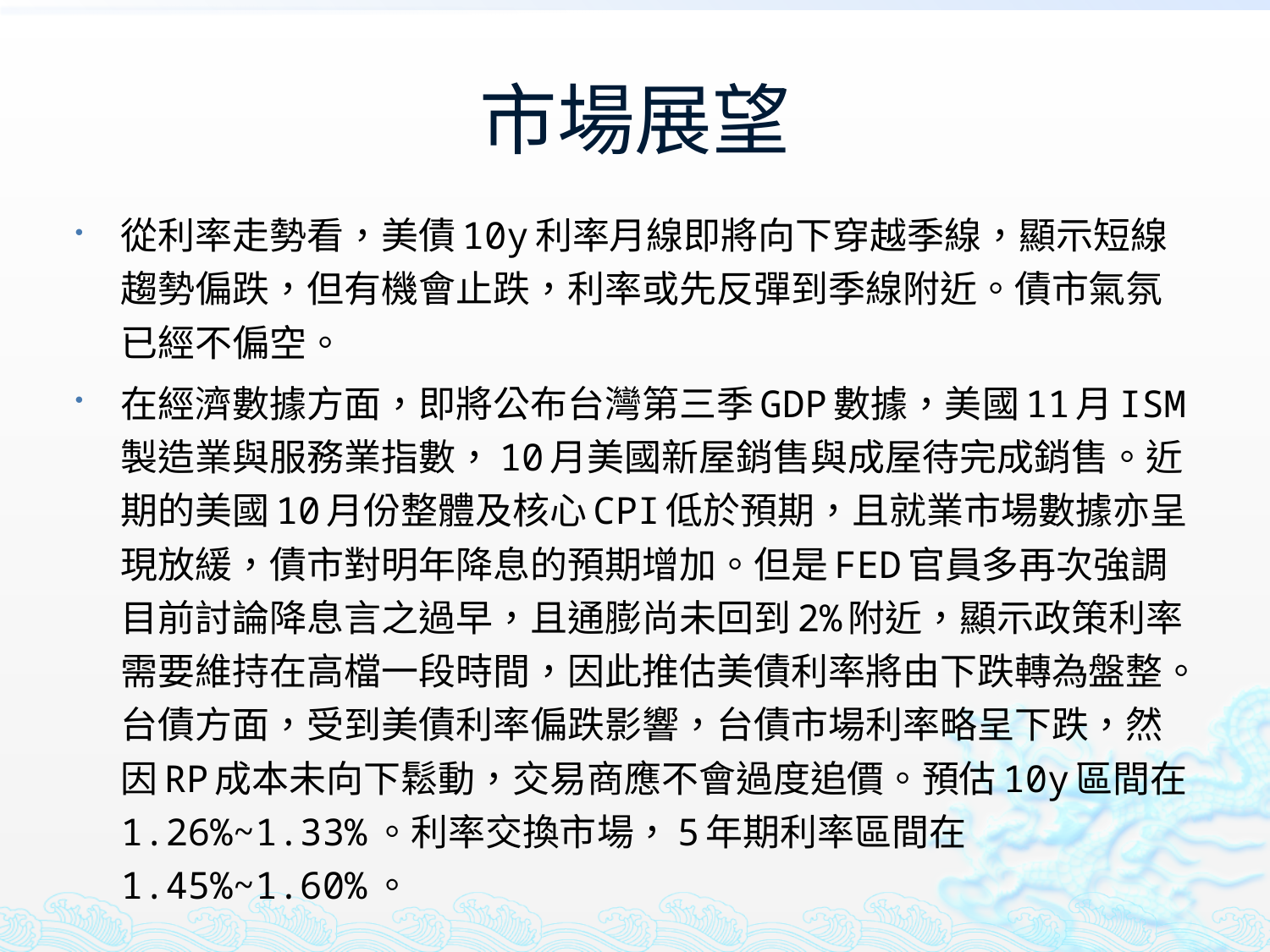

# 市場展望
從利率走勢看，美債10y利率月線即將向下穿越季線，顯示短線趨勢偏跌，但有機會止跌，利率或先反彈到季線附近。債市氣氛已經不偏空。
在經濟數據方面，即將公布台灣第三季GDP數據，美國11月ISM製造業與服務業指數，10月美國新屋銷售與成屋待完成銷售。近期的美國10月份整體及核心CPI低於預期，且就業市場數據亦呈現放緩，債市對明年降息的預期增加。但是FED官員多再次強調目前討論降息言之過早，且通膨尚未回到2%附近，顯示政策利率需要維持在高檔一段時間，因此推估美債利率將由下跌轉為盤整。台債方面，受到美債利率偏跌影響，台債市場利率略呈下跌，然因RP成本未向下鬆動，交易商應不會過度追價。預估10y區間在1.26%~1.33%。利率交換市場，5年期利率區間在1.45%~1.60%。